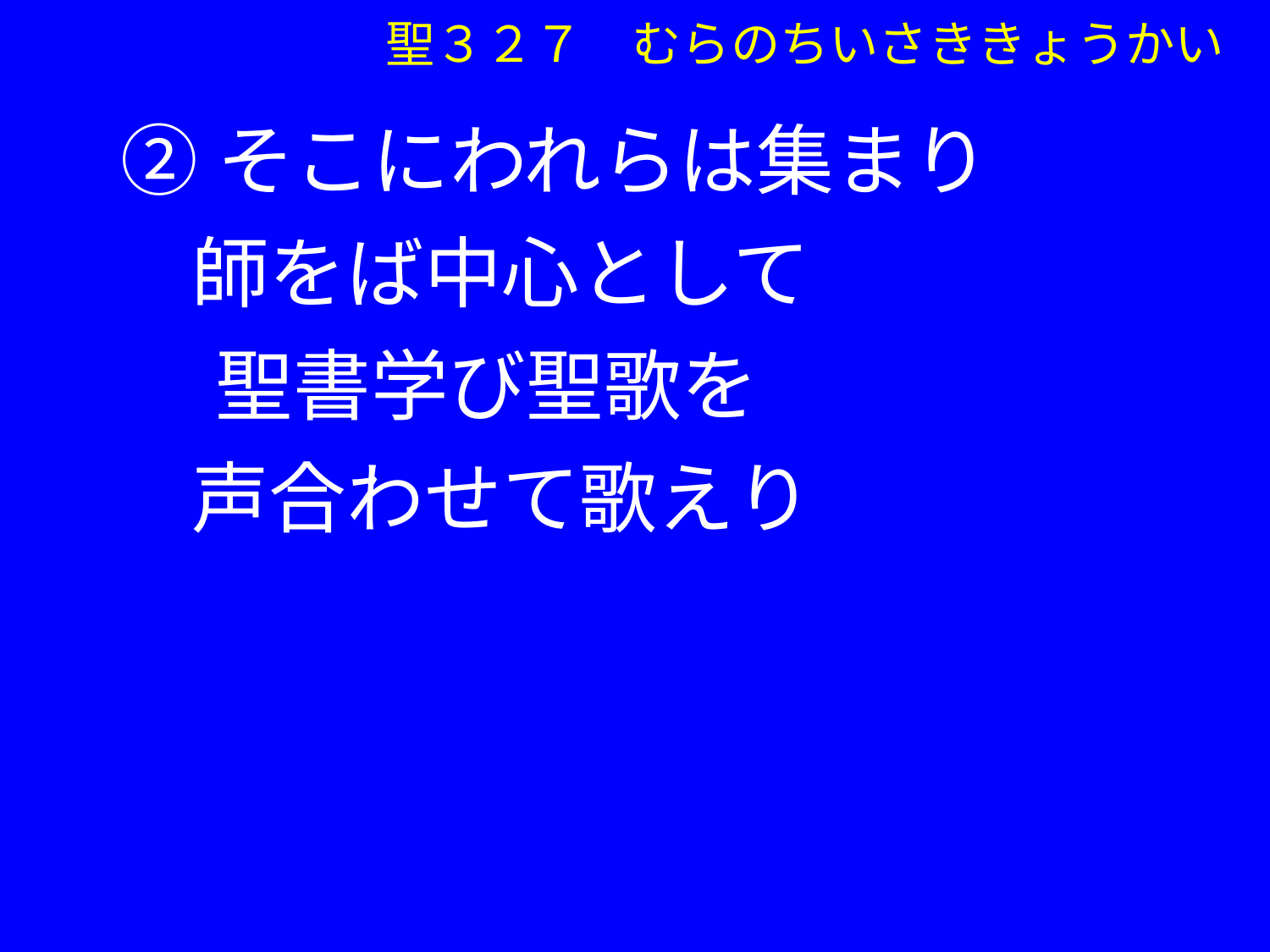

②そこにわれらは集まり
    師をば中心として
　  聖書学び聖歌を
    声合わせて歌えり
聖３２７　むらのちいさききょうかい